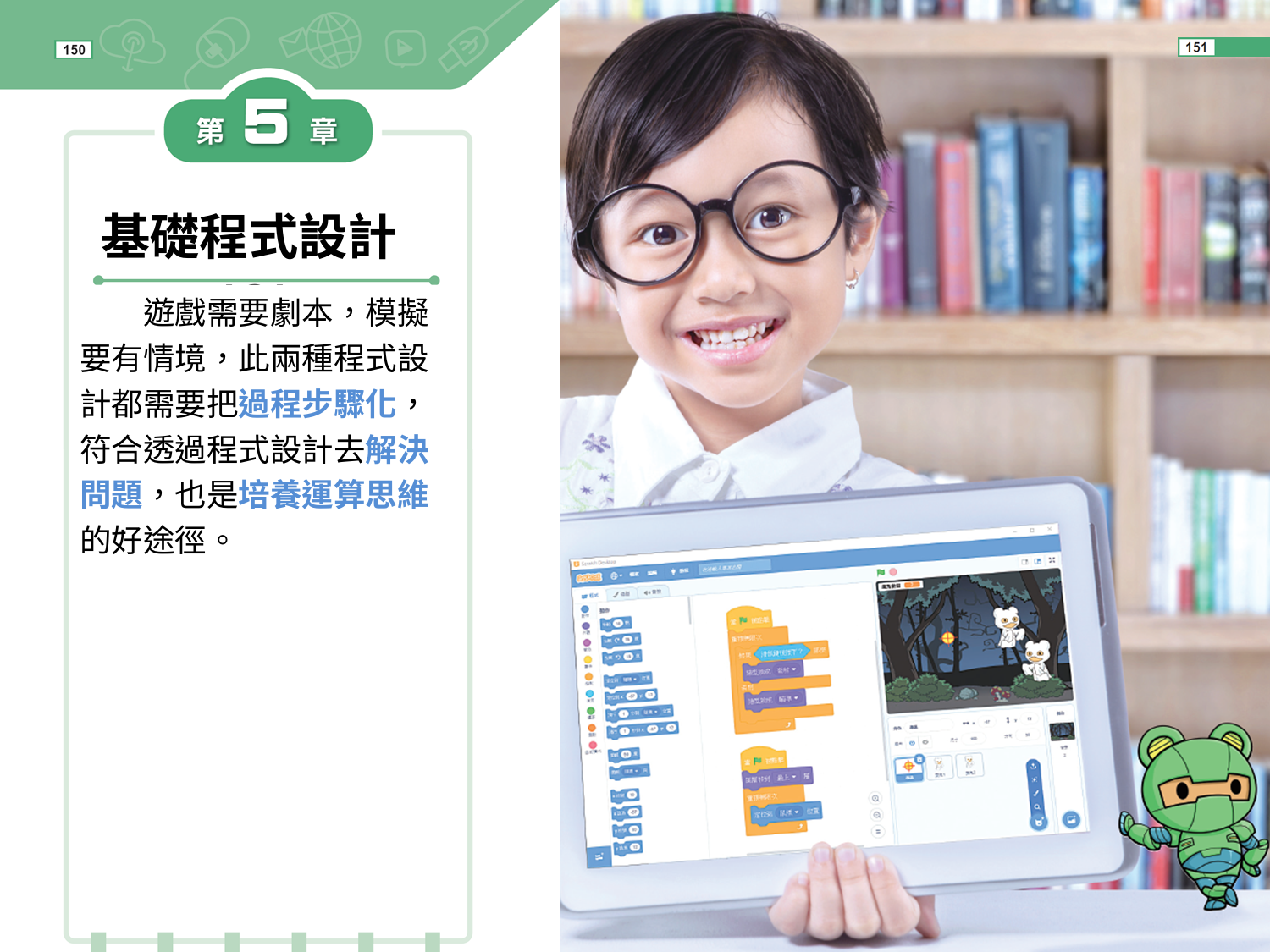

基礎程式設計(2)
　　遊戲需要劇本，模擬要有情境，此兩種程式設
計都需要把過程步驟化，符合透過程式設計去解決
問題，也是培養運算思維的好途徑。